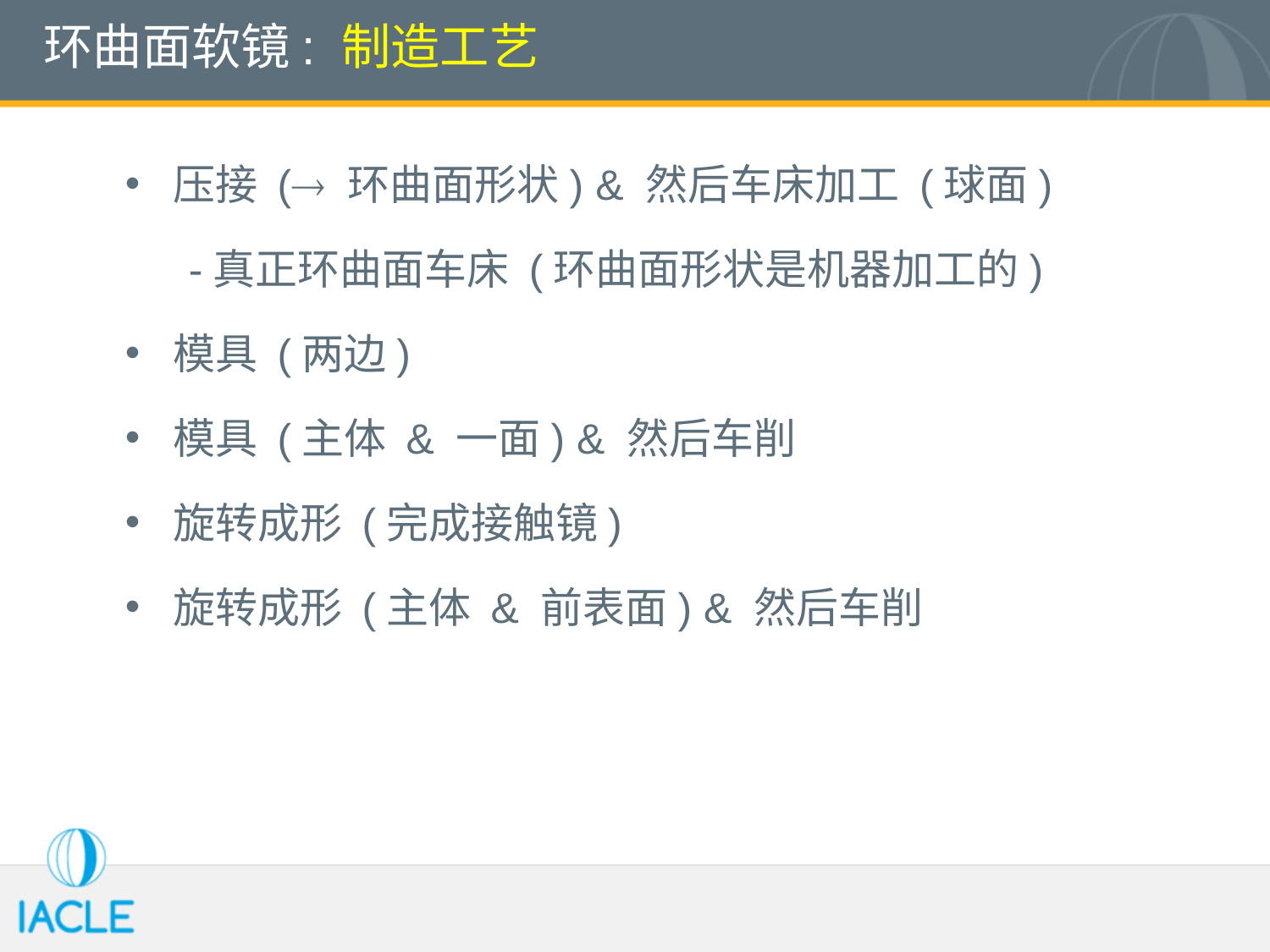

# 环曲面软镜: 制造工艺

压接 (→ 环曲面形状) & 然后车床加工 (球面)
-真正环曲面车床 (环曲面形状是机器加工的)
模具 (两边)
模具 (主体 & 一面) & 然后车削
旋转成形 (完成接触镜)
旋转成形 (主体 & 前表面) & 然后车削